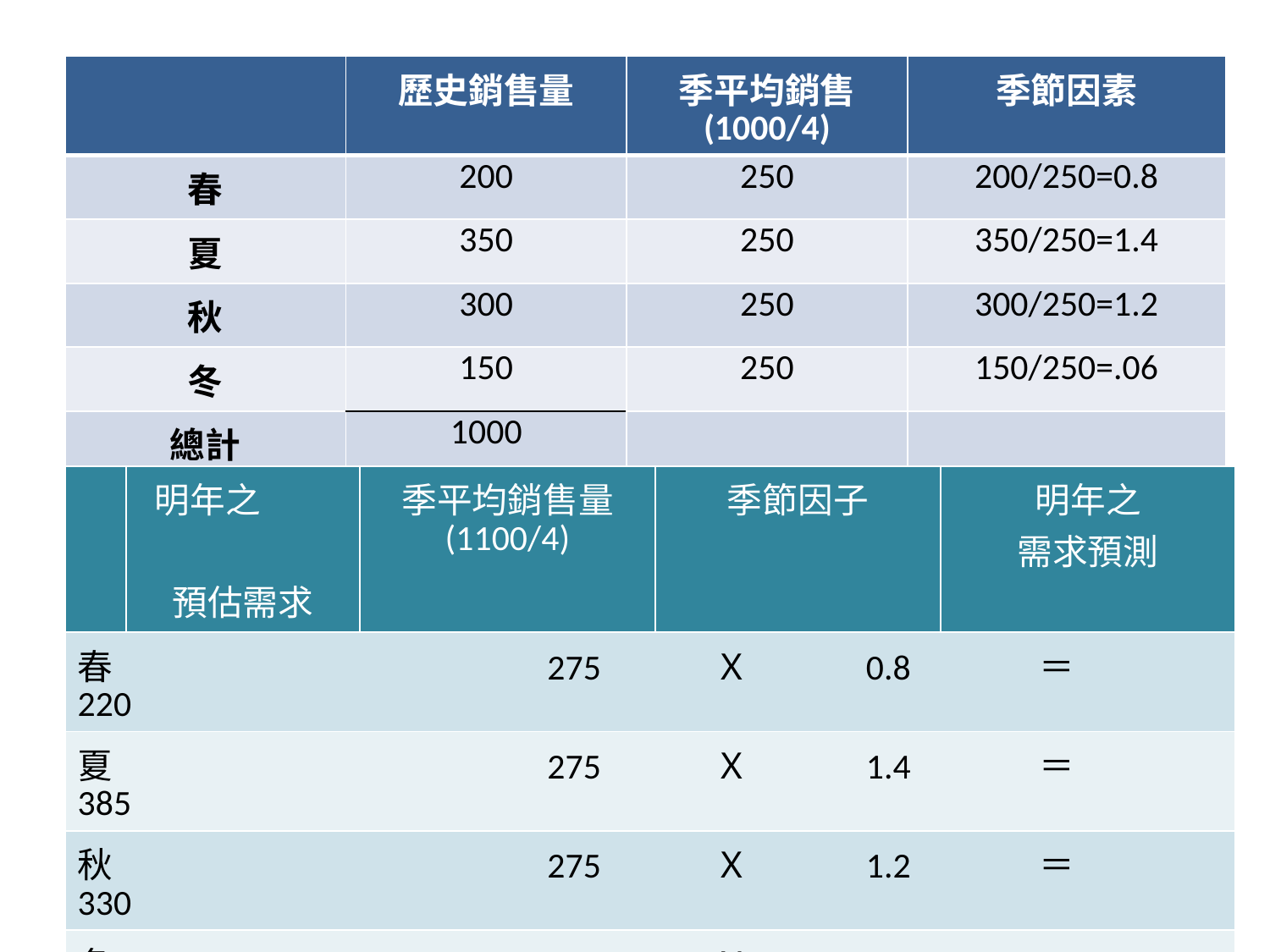

#
|  | 歷史銷售量 | 季平均銷售 (1000/4) | 季節因素 |
| --- | --- | --- | --- |
| 春 | 200 | 250 | 200/250=0.8 |
| 夏 | 350 | 250 | 350/250=1.4 |
| 秋 | 300 | 250 | 300/250=1.2 |
| 冬 | 150 | 250 | 150/250=.06 |
| 總計 | 1000 |  |  |
|  | 明年之　　　　 預估需求 | 季平均銷售量 (1100/4) | 季節因子 | 明年之 需求預測 |
| --- | --- | --- | --- | --- |
| 春　　　　　　　　　　　　275　　　Ｘ　　　0.8　　 　＝　　　220 |  |  |  |  |
| 夏　　　　　　　　　　　　275　　　Ｘ　　　1.4　　 　＝　　　385 |  |  |  |  |
| 秋　　　　　　　　　　　　275　　　Ｘ　　　1.2　　 　＝　　　330 |  |  |  |  |
| 冬　　　　　　　　　　　　275　　　Ｘ　　　0.6　　 　＝　　　165 |  |  |  |  |
| 總計　 1100 |  |  |  |  |